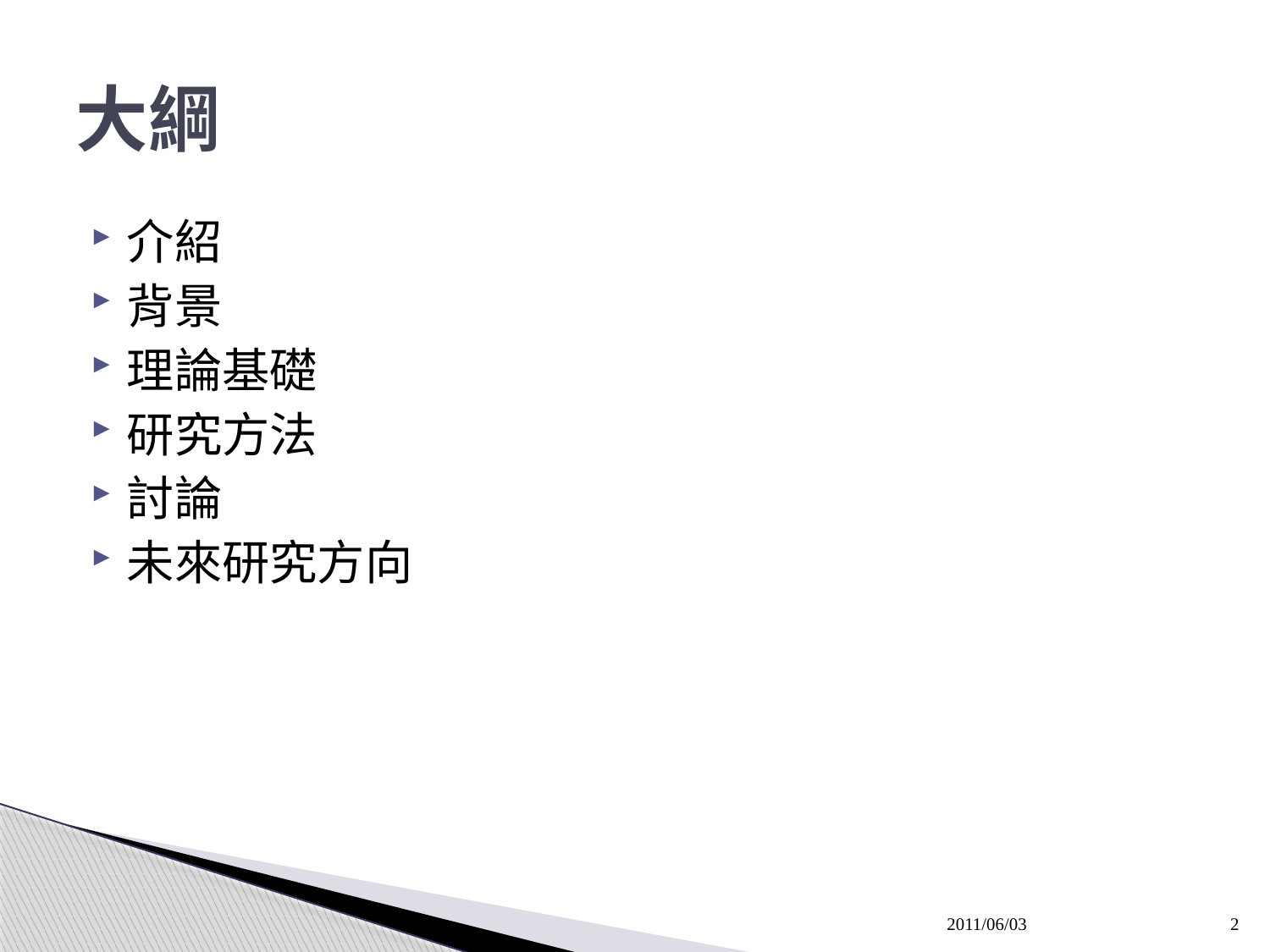

# 大綱
介紹
背景
理論基礎
研究方法
討論
未來研究方向

2011/06/03
2